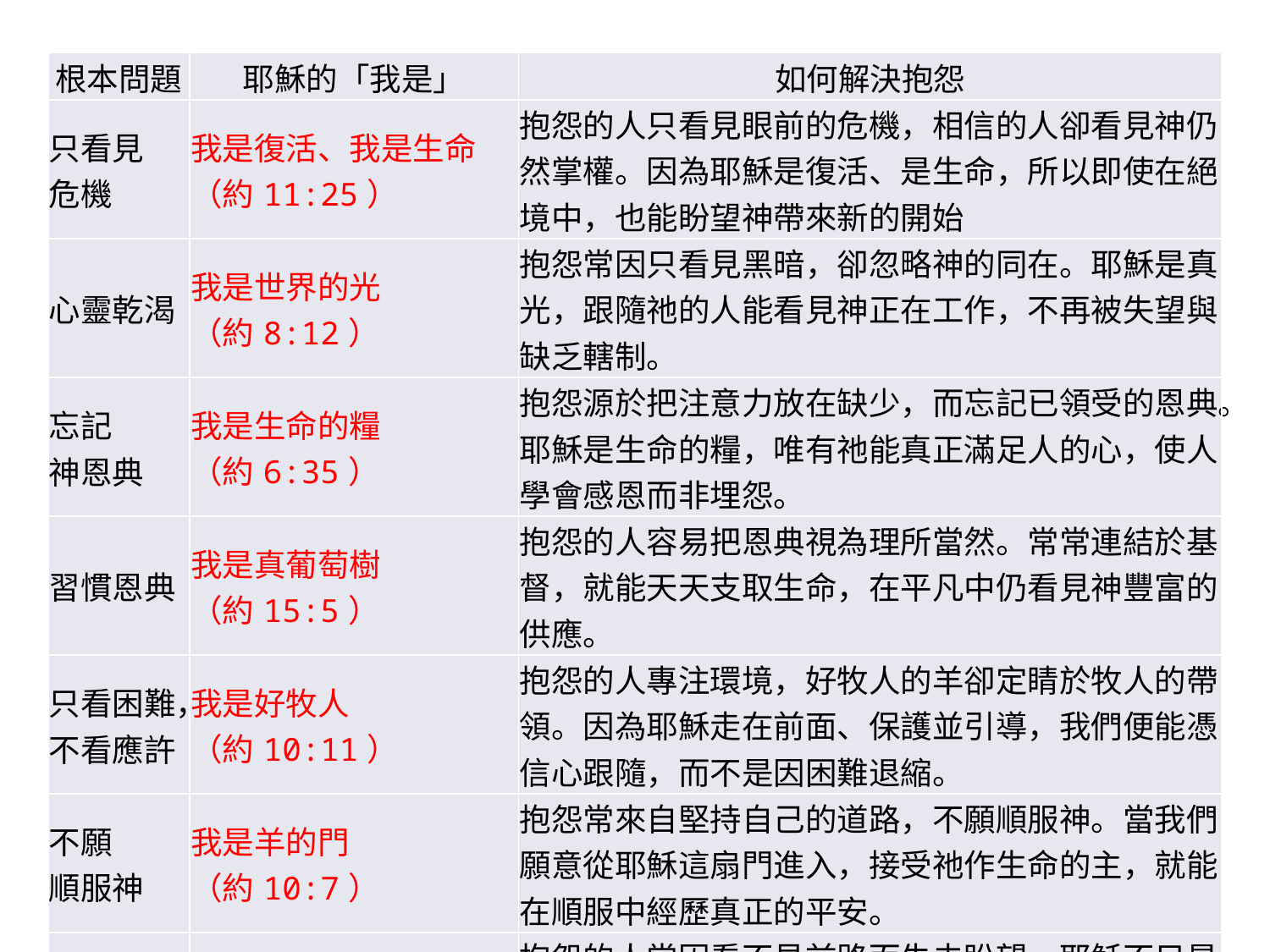

| 根本問題 | 耶穌的「我是」 | 如何解決抱怨 |
| --- | --- | --- |
| 只看見 危機 | 我是復活、我是生命 （約11:25） | 抱怨的人只看見眼前的危機，相信的人卻看見神仍然掌權。因為耶穌是復活、是生命，所以即使在絕境中，也能盼望神帶來新的開始 |
| 心靈乾渴 | 我是世界的光 （約8:12） | 抱怨常因只看見黑暗，卻忽略神的同在。耶穌是真光，跟隨祂的人能看見神正在工作，不再被失望與缺乏轄制。 |
| 忘記 神恩典 | 我是生命的糧 （約6:35） | 抱怨源於把注意力放在缺少，而忘記已領受的恩典。耶穌是生命的糧，唯有祂能真正滿足人的心，使人學會感恩而非埋怨。 |
| 習慣恩典 | 我是真葡萄樹 （約15:5） | 抱怨的人容易把恩典視為理所當然。常常連結於基督，就能天天支取生命，在平凡中仍看見神豐富的供應。 |
| 只看困難，不看應許 | 我是好牧人 （約10:11） | 抱怨的人專注環境，好牧人的羊卻定睛於牧人的帶領。因為耶穌走在前面、保護並引導，我們便能憑信心跟隨，而不是因困難退縮。 |
| 不願 順服神 | 我是羊的門 （約10:7） | 抱怨常來自堅持自己的道路，不願順服神。當我們願意從耶穌這扇門進入，接受祂作生命的主，就能在順服中經歷真正的平安。 |
| 看不見 盼望 | 我是道路、真理、生命（約14:6） | 抱怨的人常因看不見前路而失去盼望。耶穌不只是指出一條路，祂自己就是道路；跟隨祂的人，即使前方未知，也能勇敢向前。 |